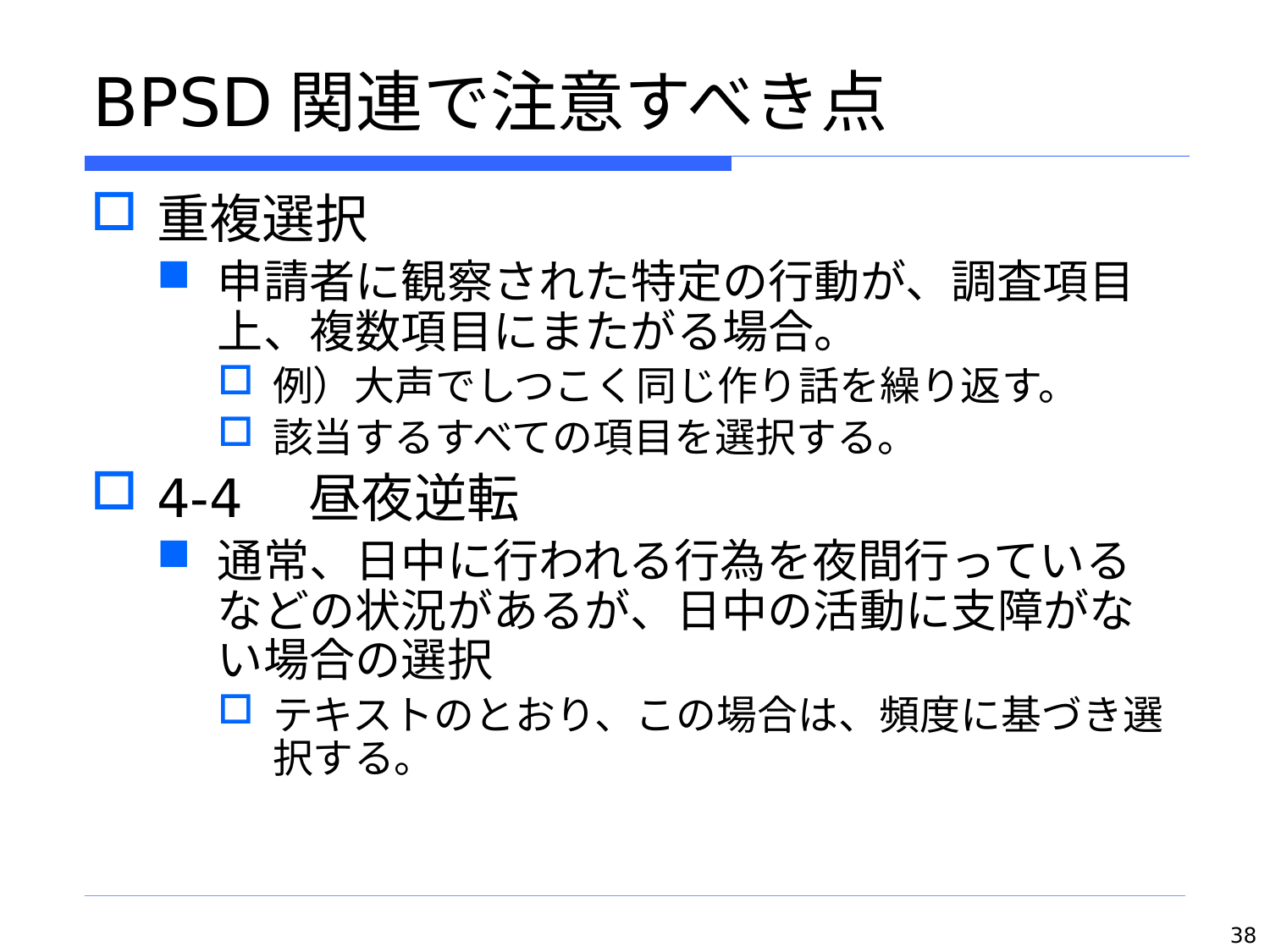

# BPSD関連で注意すべき点
重複選択
申請者に観察された特定の行動が、調査項目上、複数項目にまたがる場合。
例）大声でしつこく同じ作り話を繰り返す。
該当するすべての項目を選択する。
4-4　昼夜逆転
通常、日中に行われる行為を夜間行っているなどの状況があるが、日中の活動に支障がない場合の選択
テキストのとおり、この場合は、頻度に基づき選択する。
38